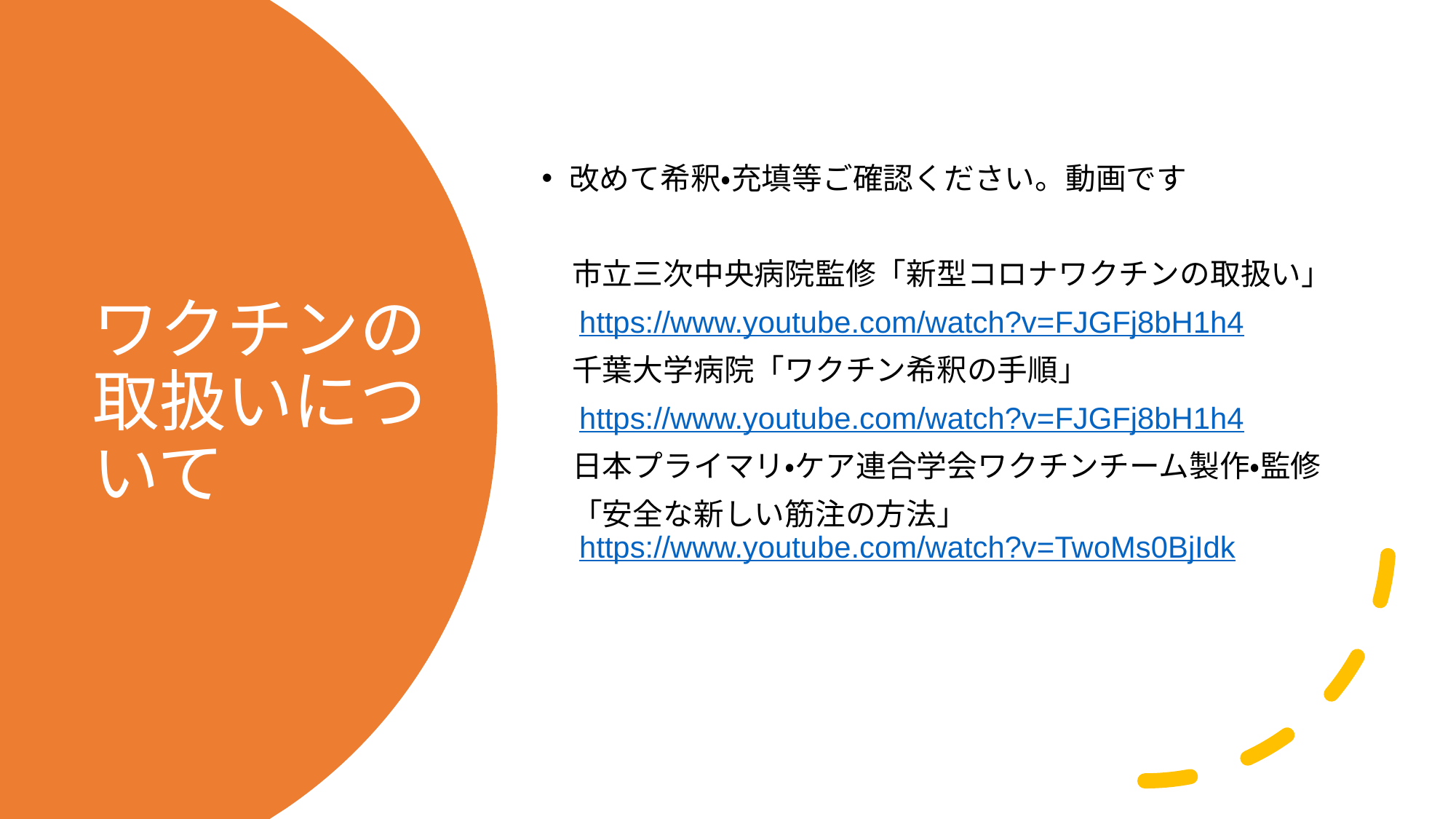

改めて希釈・充填等ご確認ください。動画です

　市立三次中央病院監修「新型コロナワクチンの取扱い」
　https://www.youtube.com/watch?v=FJGFj8bH1h4
　千葉大学病院「ワクチン希釈の手順」
　https://www.youtube.com/watch?v=FJGFj8bH1h4
　日本プライマリ・ケア連合学会ワクチンチーム製作・監修
　「安全な新しい筋注の方法」
　https://www.youtube.com/watch?v=TwoMs0BjIdk

# ワクチンの取扱いについて